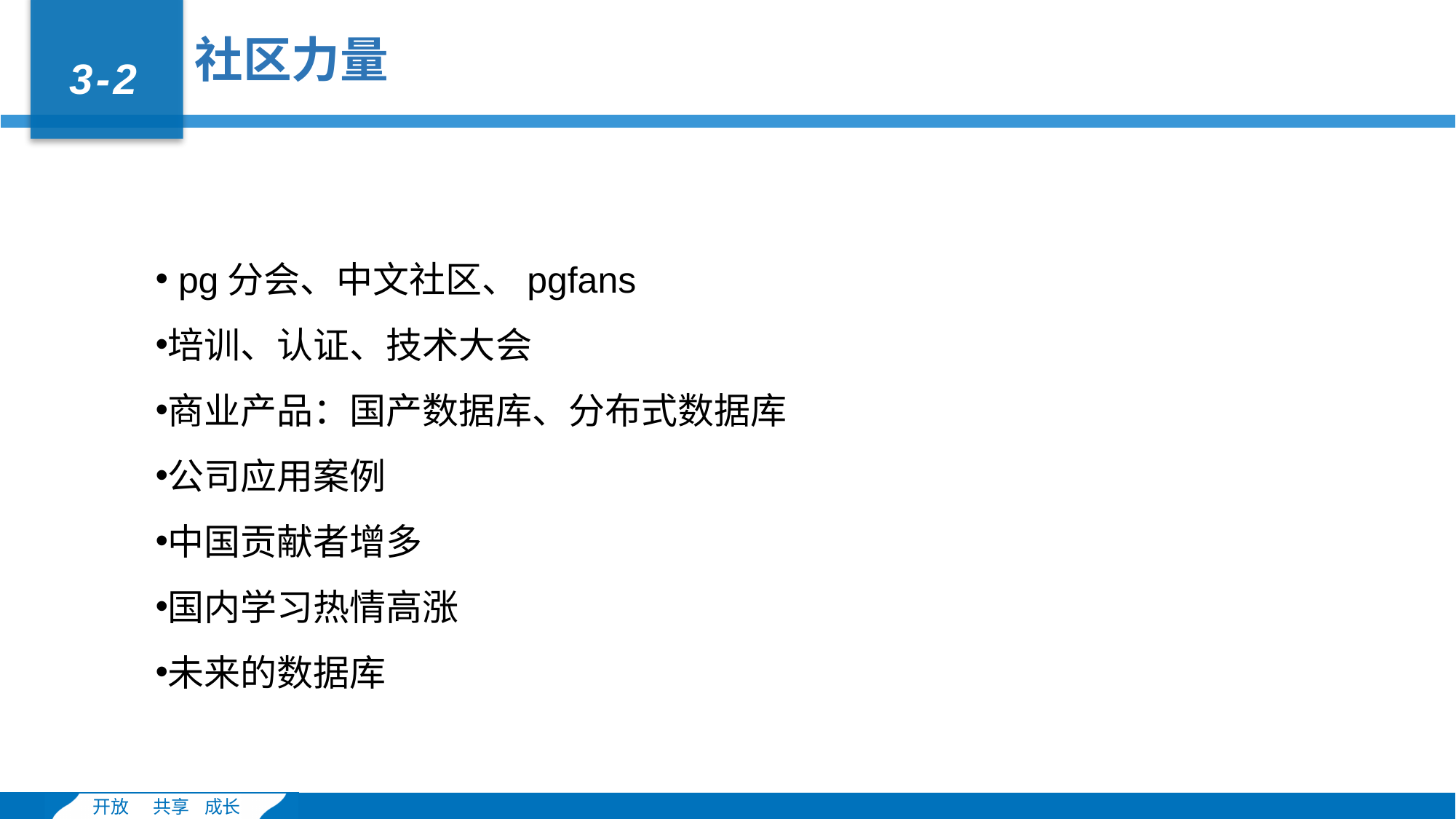

社区力量
3-2

 pg分会、中文社区、pgfans
培训、认证、技术大会
商业产品：国产数据库、分布式数据库
公司应用案例
中国贡献者增多
国内学习热情高涨
未来的数据库